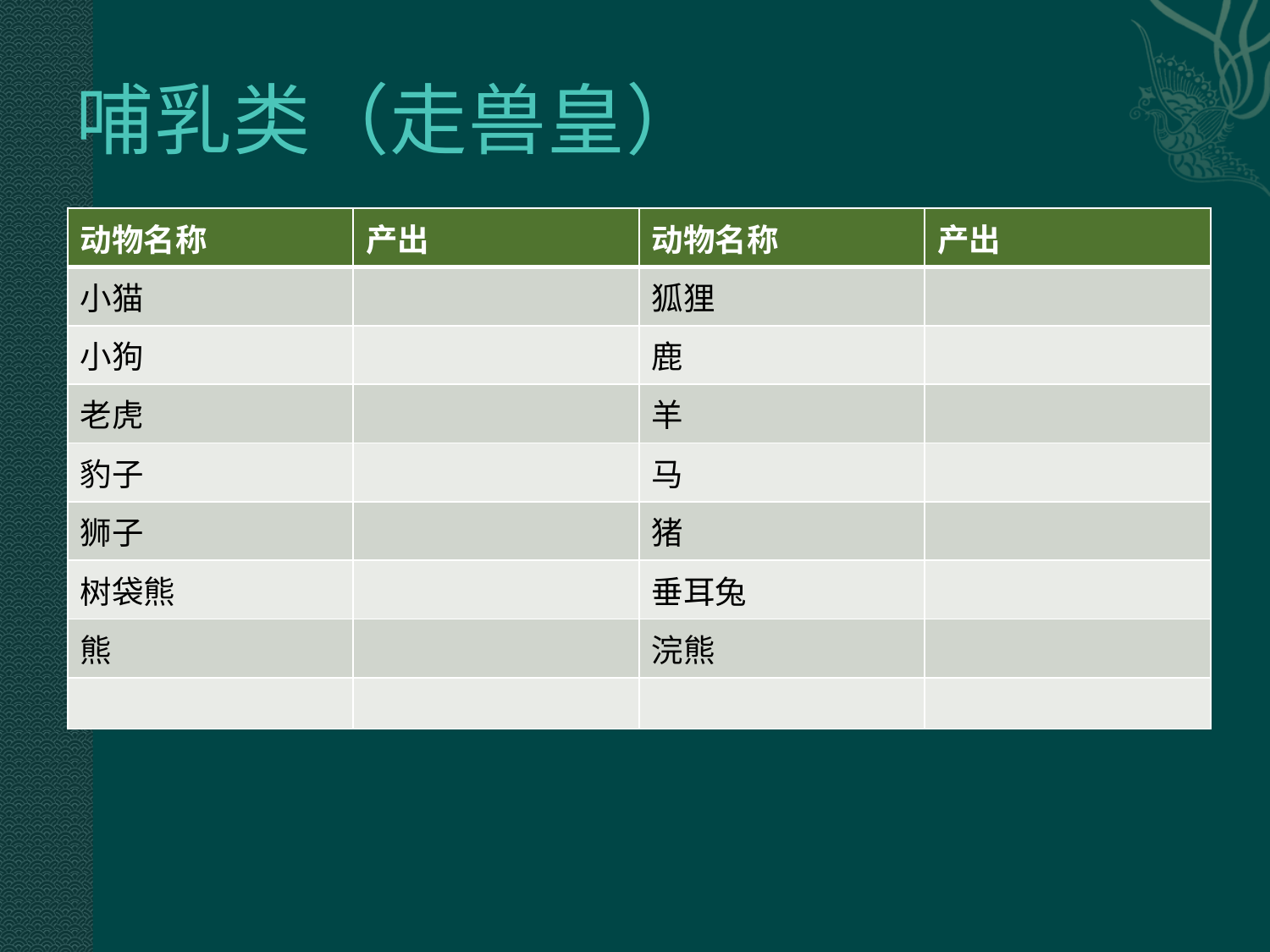

# 哺乳类（走兽皇）
| 动物名称 | 产出 | 动物名称 | 产出 |
| --- | --- | --- | --- |
| 小猫 |  | 狐狸 |  |
| 小狗 |  | 鹿 |  |
| 老虎 |  | 羊 |  |
| 豹子 |  | 马 |  |
| 狮子 |  | 猪 |  |
| 树袋熊 |  | 垂耳兔 |  |
| 熊 |  | 浣熊 |  |
|  |  |  |  |